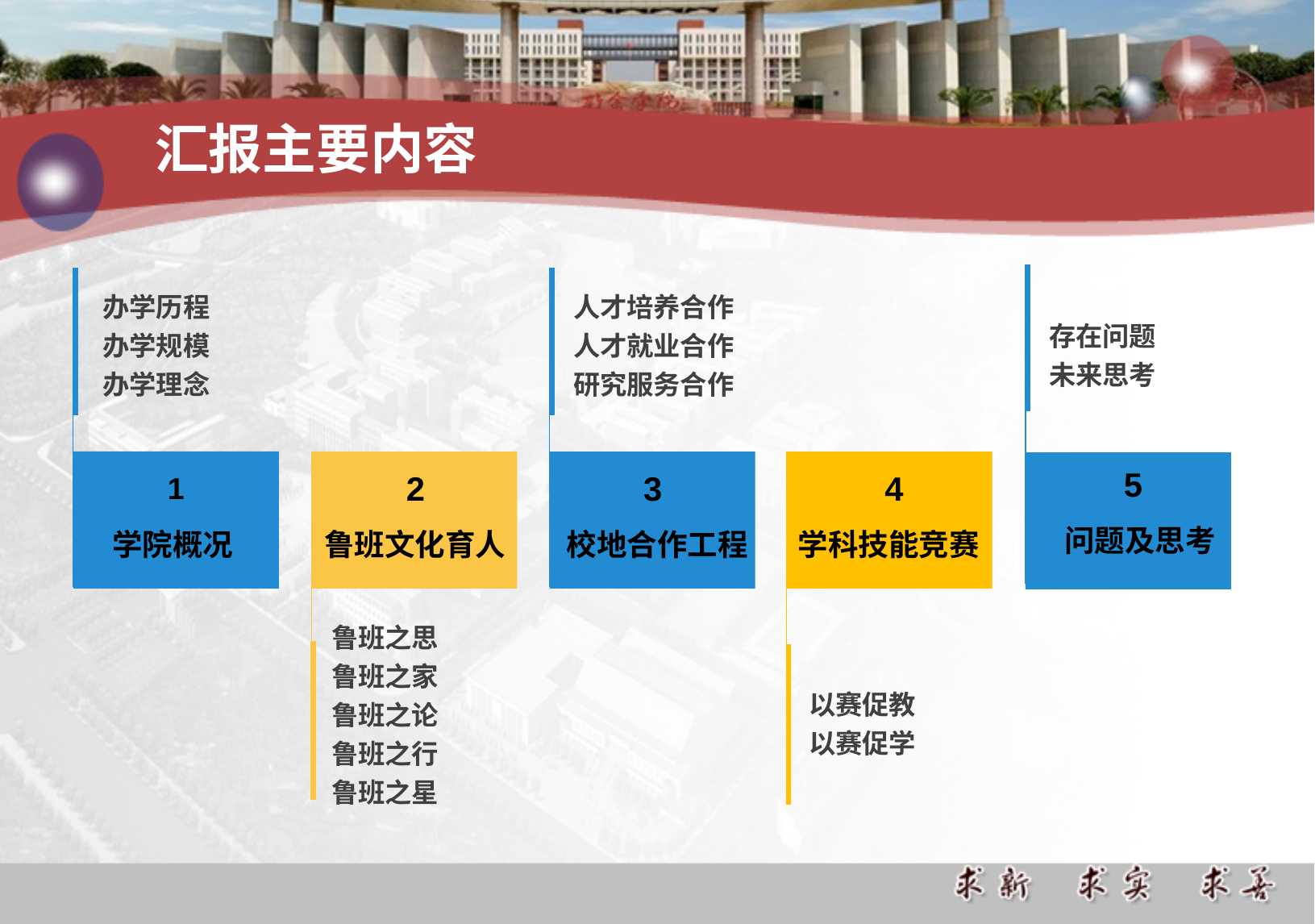

# 汇报主要内容

办学历程
办学规模
办学理念
人才培养合作
人才就业合作
研究服务合作
存在问题
未来思考
5

问题及思考
1

学院概况
2

鲁班文化育人
3

校地合作工程
4

学科技能竞赛

以赛促教
以赛促学
鲁班之思
鲁班之家
鲁班之论
鲁班之行
鲁班之星